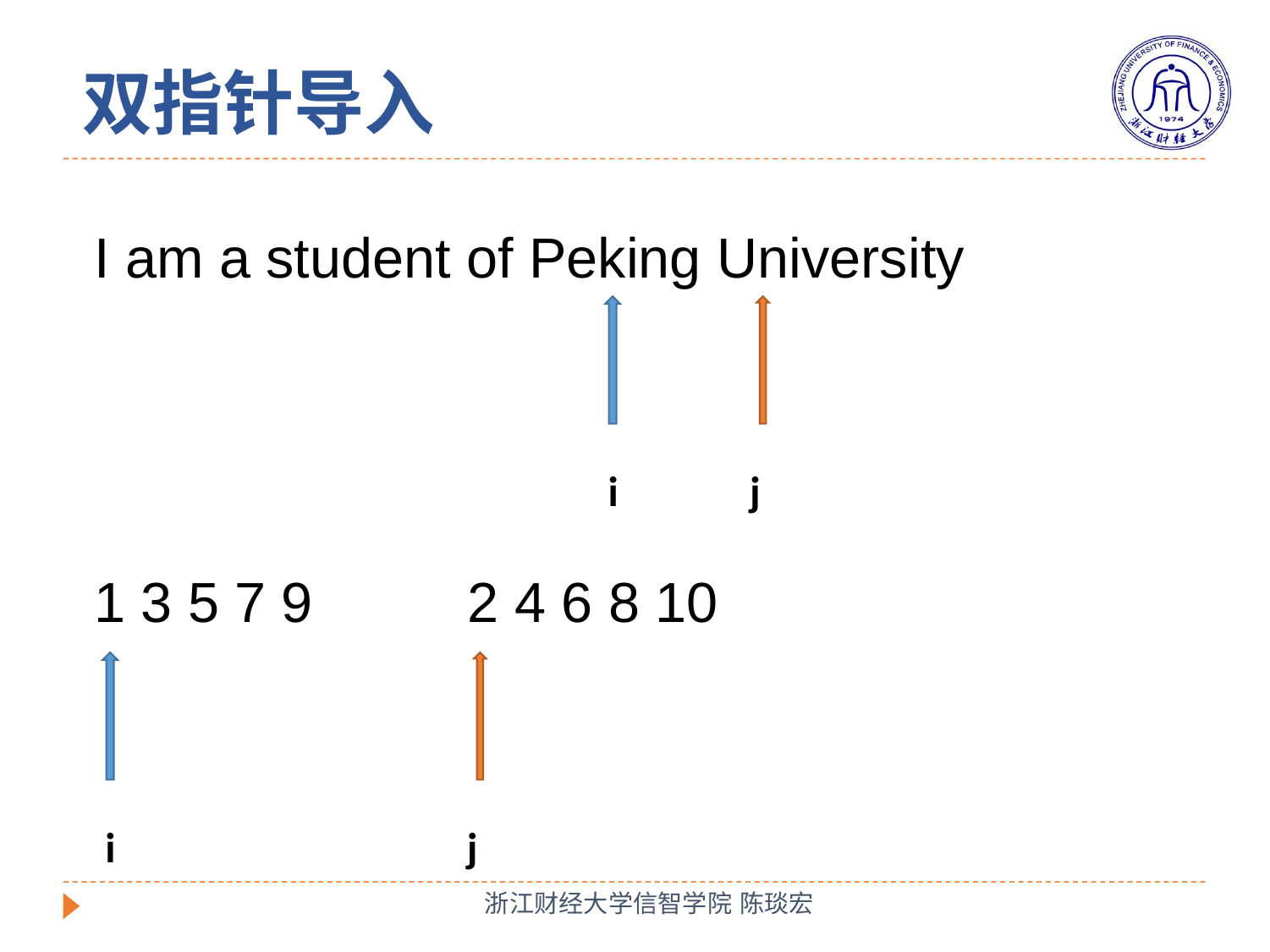

双指针导入
I am a student of Peking University

i

j
1 3 5 7 9
2 4 6 8 10

i

j
浙江财经大学信智学院 陈琰宏
4